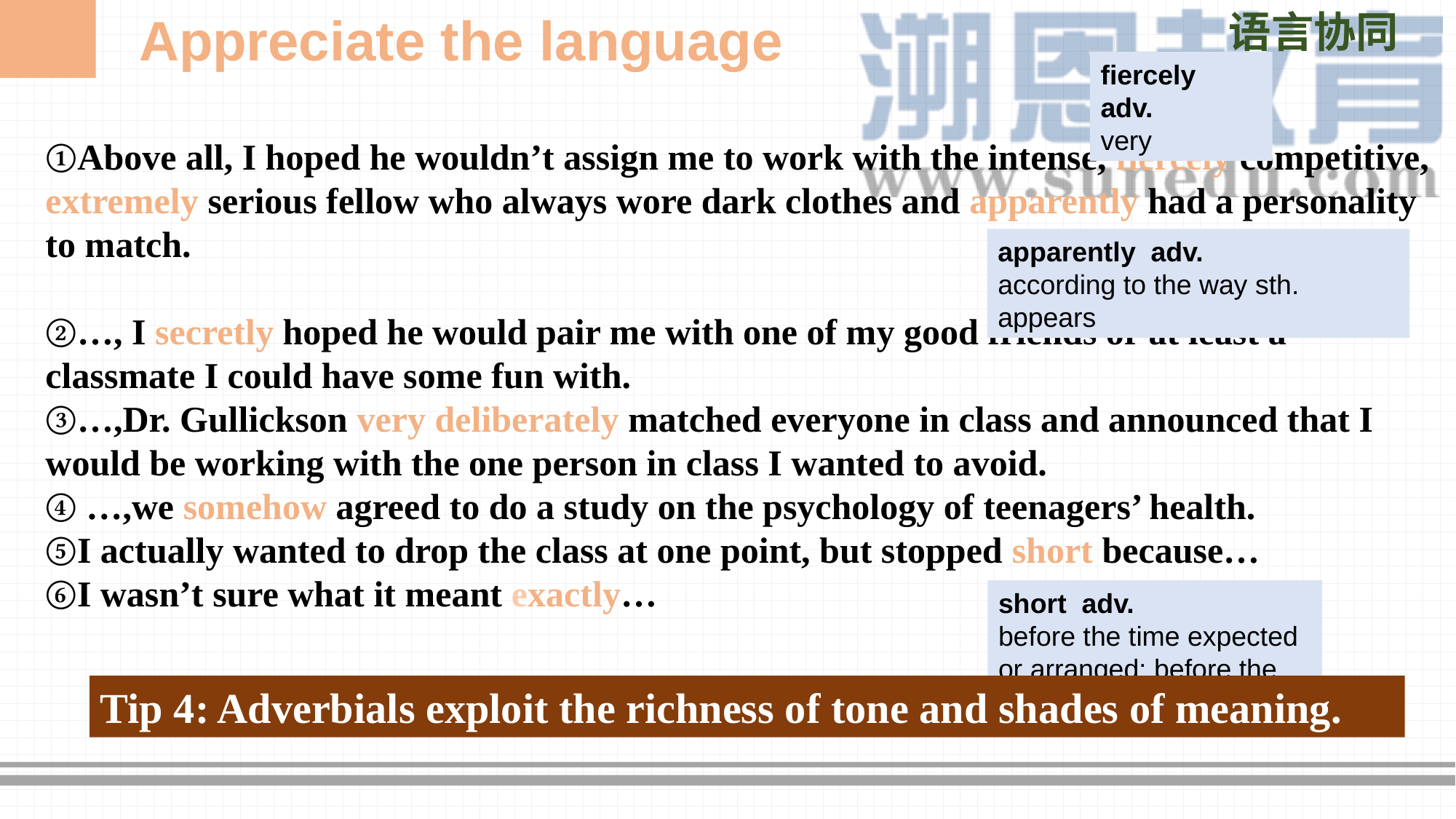

Appreciate the language
语言协同
fiercely  adv.
very
①Above all, I hoped he wouldn’t assign me to work with the intense, fiercely competitive, extremely serious fellow who always wore dark clothes and apparently had a personality to match.

②…, I secretly hoped he would pair me with one of my good friends or at least a classmate I could have some fun with.
③…,Dr. Gullickson very deliberately matched everyone in class and announced that I would be working with the one person in class I wanted to avoid.
④ …,we somehow agreed to do a study on the psychology of teenagers’ health.
⑤I actually wanted to drop the class at one point, but stopped short because…
⑥I wasn’t sure what it meant exactly…
apparently  adv.
according to the way sth. appears
short  adv.
before the time expected or arranged; before the natural time
Tip 4: Adverbials exploit the richness of tone and shades of meaning.